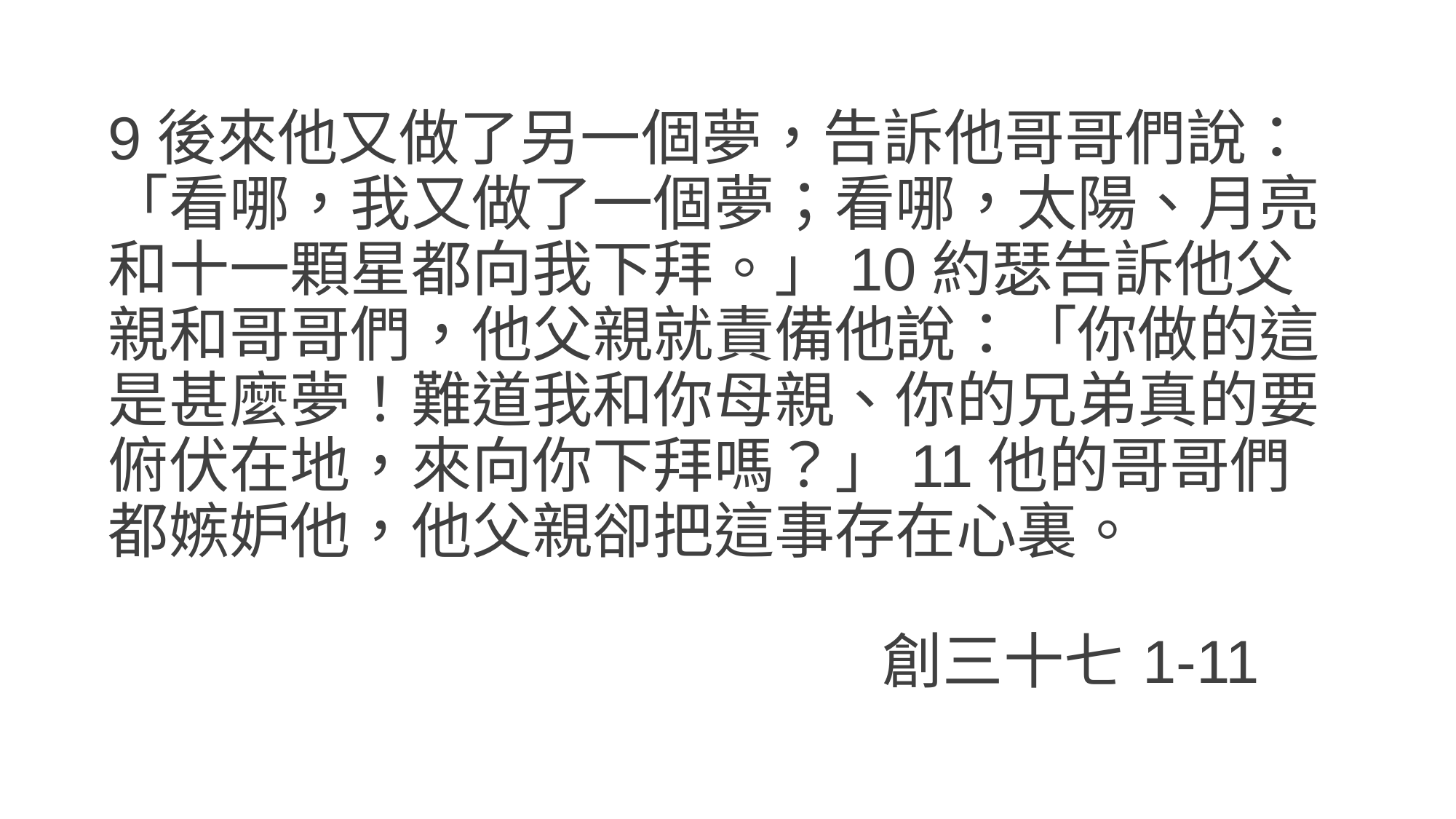

# 9後來他又做了另一個夢，告訴他哥哥們說：「看哪，我又做了一個夢；看哪，太陽、月亮和十一顆星都向我下拜。」10約瑟告訴他父親和哥哥們，他父親就責備他說：「你做的這是甚麼夢！難道我和你母親、你的兄弟真的要俯伏在地，來向你下拜嗎？」11他的哥哥們都嫉妒他，他父親卻把這事存在心裏。 創三十七1-11